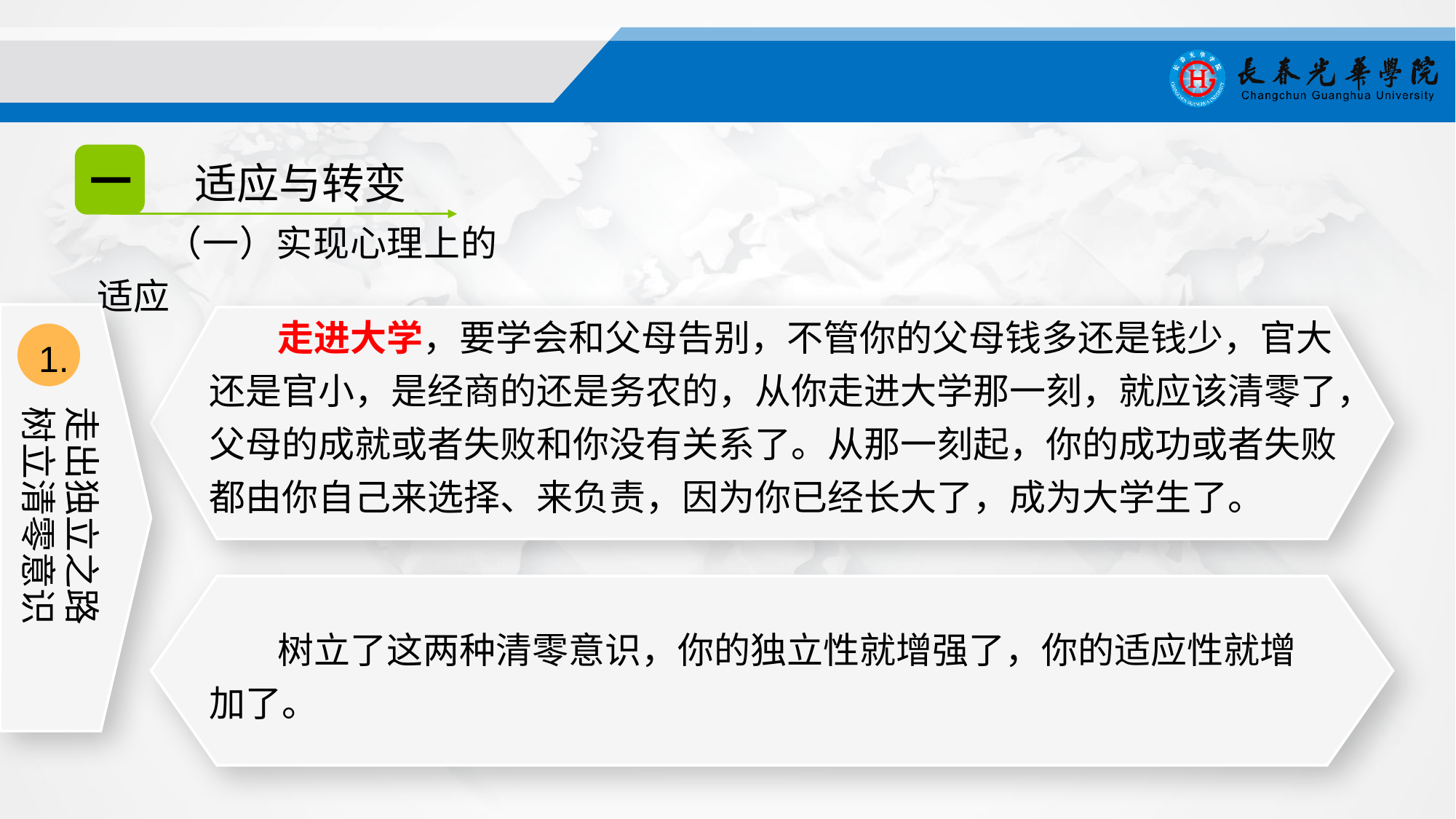

一
适应与转变
（一）实现心理上的适应

1.
走出独立之路
树立清零意识
走进大学，要学会和父母告别，不管你的父母钱多还是钱少，官大还是官小，是经商的还是务农的，从你走进大学那一刻，就应该清零了，父母的成就或者失败和你没有关系了。从那一刻起，你的成功或者失败都由你自己来选择、来负责，因为你已经长大了，成为大学生了。

树立了这两种清零意识，你的独立性就增强了，你的适应性就增加了。